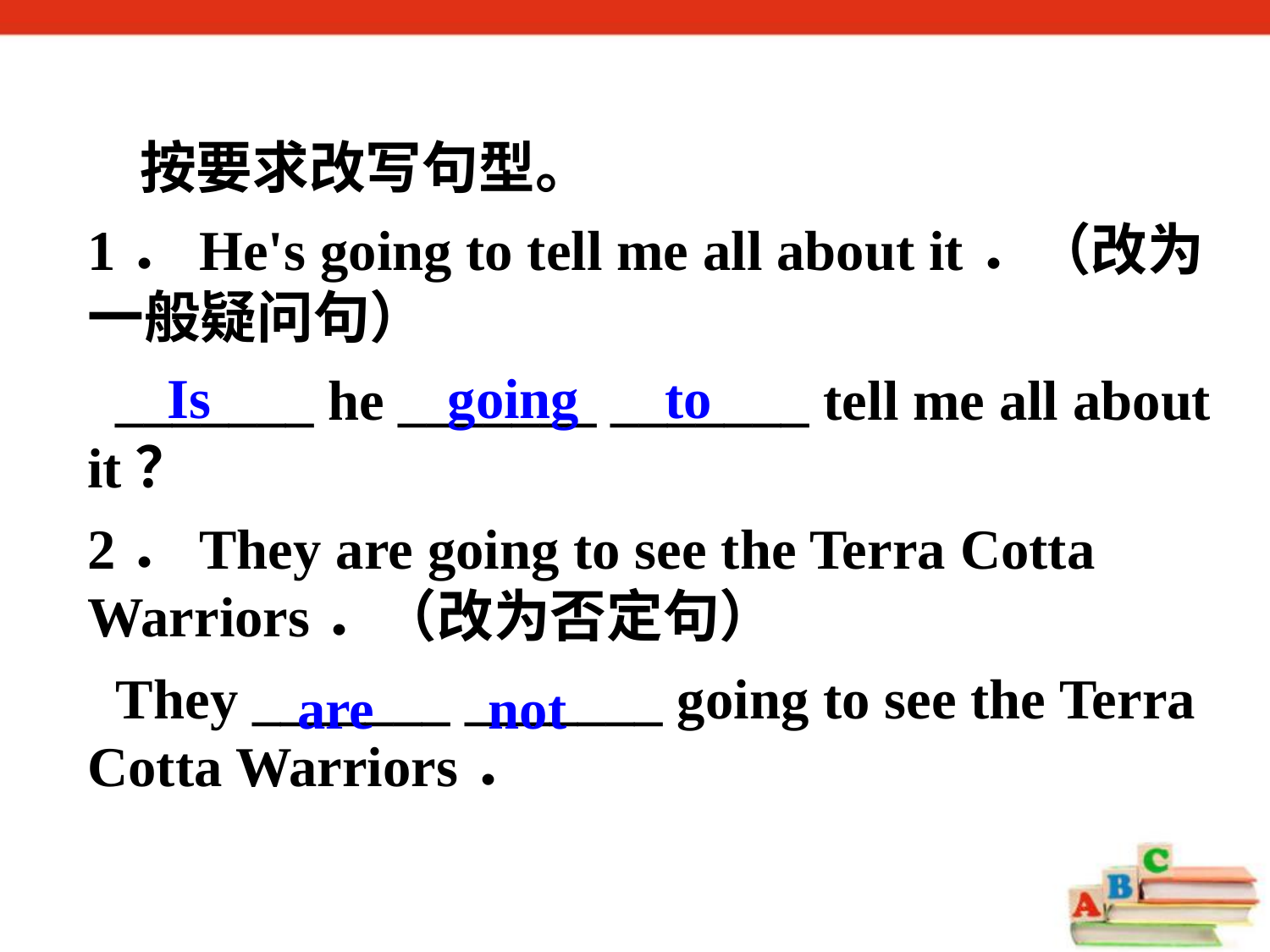

按要求改写句型。
1．He's going to tell me all about it．（改为一般疑问句）
  _______ he _______ _______ tell me all about it？
2．They are going to see the Terra Cotta Warriors．（改为否定句）
  They _______ _______ going to see the Terra Cotta Warriors．
Is
going      to
are        not